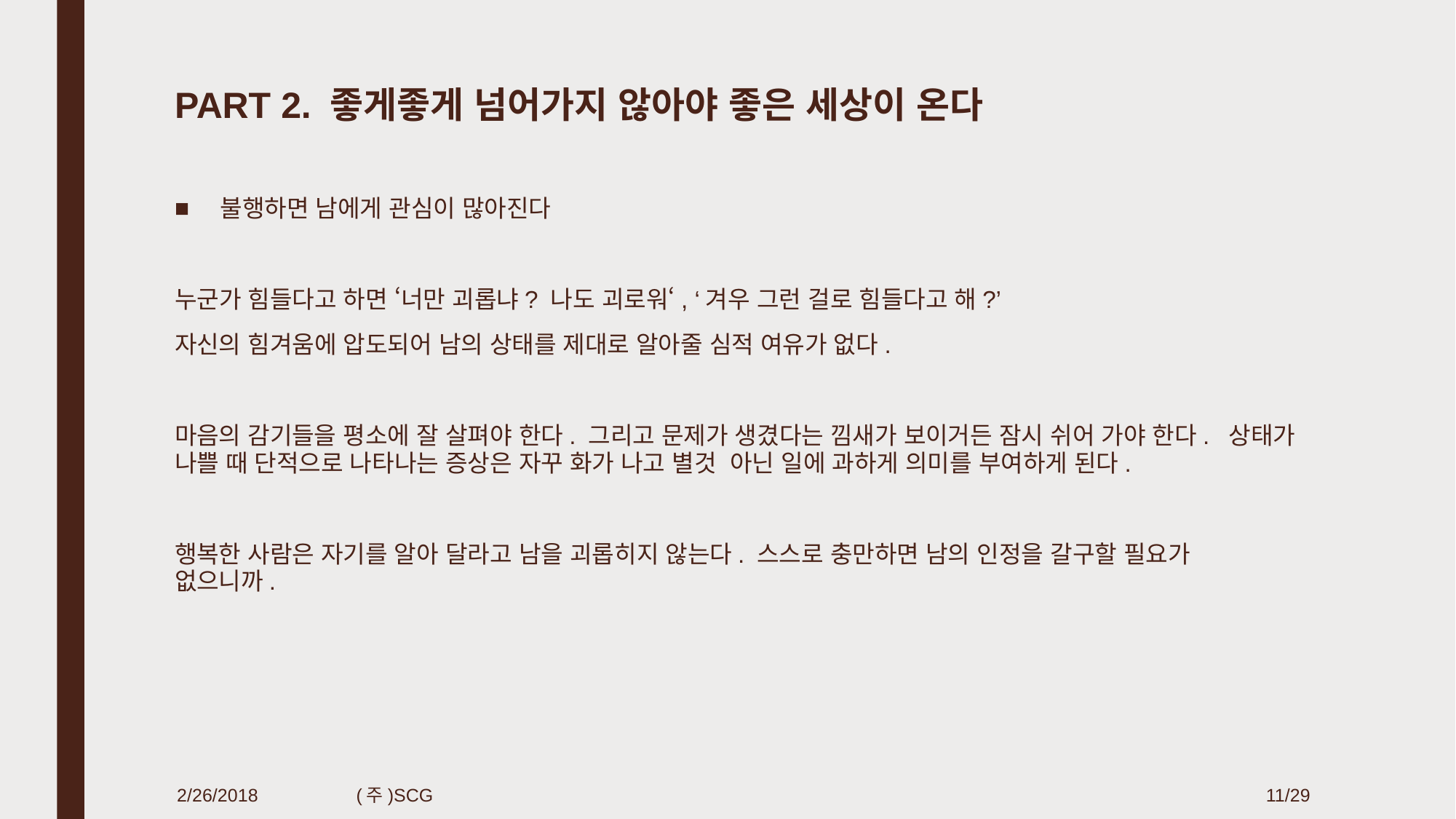

# PART 2. 좋게좋게 넘어가지 않아야 좋은 세상이 온다
불행하면 남에게 관심이 많아진다

누군가 힘들다고 하면 ‘너만 괴롭냐? 나도 괴로워‘, ‘겨우 그런 걸로 힘들다고 해?’
자신의 힘겨움에 압도되어 남의 상태를 제대로 알아줄 심적 여유가 없다.

마음의 감기들을 평소에 잘 살펴야 한다. 그리고 문제가 생겼다는 낌새가 보이거든 잠시 쉬어 가야 한다.  상태가 나쁠 때 단적으로 나타나는 증상은 자꾸 화가 나고 별것  아닌 일에 과하게 의미를 부여하게 된다.

행복한 사람은 자기를 알아 달라고 남을 괴롭히지 않는다. 스스로 충만하면 남의 인정을 갈구할 필요가    없으니까.
2/26/2018
(주)SCG
11/29